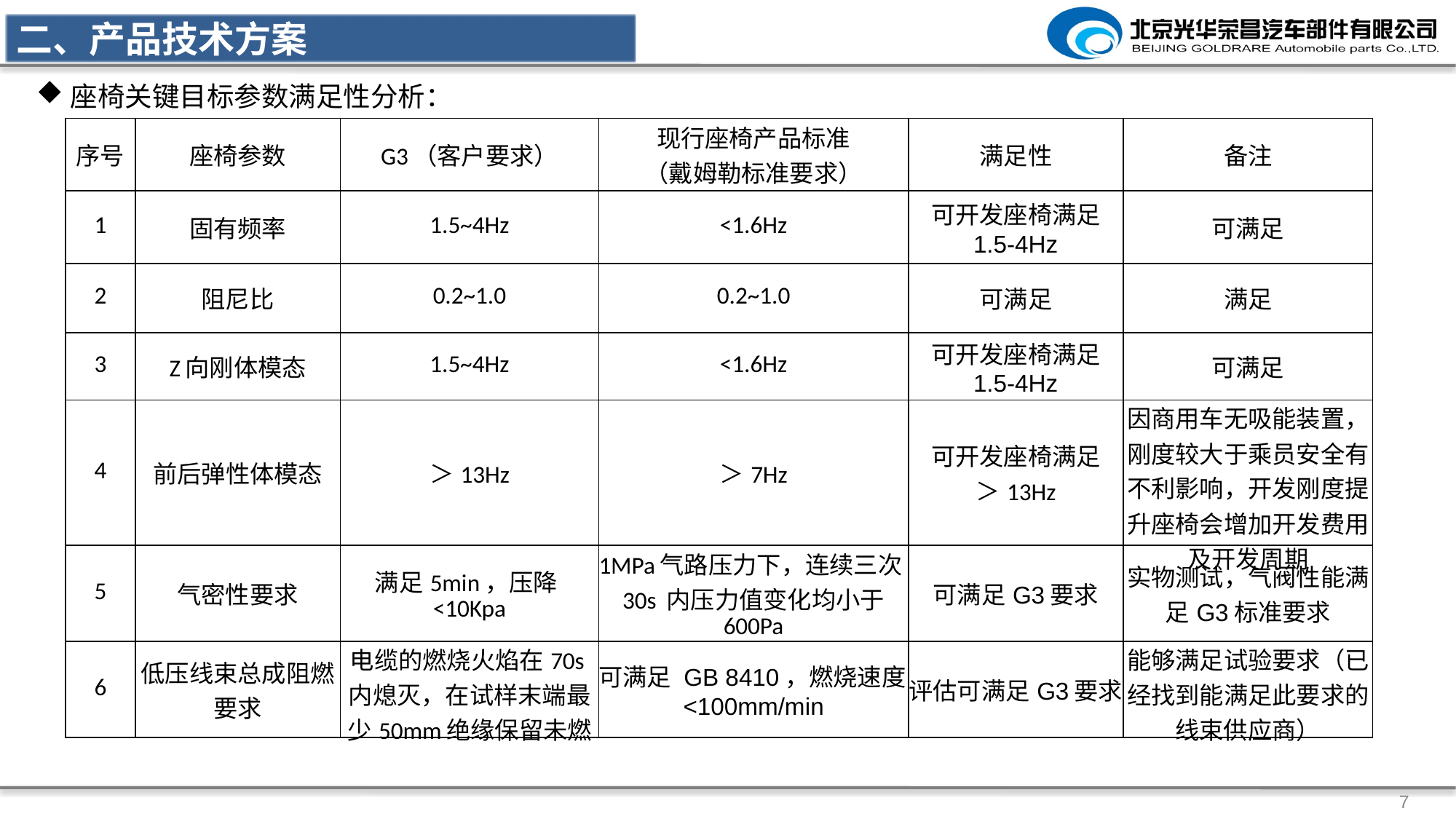

二、产品技术方案
座椅关键目标参数满足性分析：
| 序号 | 座椅参数 | G3（客户要求） | 现行座椅产品标准 （戴姆勒标准要求） | 满足性 | 备注 |
| --- | --- | --- | --- | --- | --- |
| 1 | 固有频率 | 1.5~4Hz | <1.6Hz | 可开发座椅满足 1.5-4Hz | 可满足 |
| 2 | 阻尼比 | 0.2~1.0 | 0.2~1.0 | 可满足 | 满足 |
| 3 | Z向刚体模态 | 1.5~4Hz | <1.6Hz | 可开发座椅满足 1.5-4Hz | 可满足 |
| 4 | 前后弹性体模态 | ＞13Hz | ＞7Hz | 可开发座椅满足 ＞13Hz | 因商用车无吸能装置，刚度较大于乘员安全有不利影响，开发刚度提升座椅会增加开发费用及开发周期 |
| 5 | 气密性要求 | 满足5min，压降<10Kpa | 1MPa气路压力下，连续三次30s 内压力值变化均小于 600Pa | 可满足G3要求 | 实物测试，气阀性能满足G3标准要求 |
| 6 | 低压线束总成阻燃要求 | 电缆的燃烧火焰在70s内熄灭，在试样末端最少50mm绝缘保留未燃 | 可满足 GB 8410，燃烧速度<100mm/min | 评估可满足G3要求 | 能够满足试验要求（已经找到能满足此要求的线束供应商） |